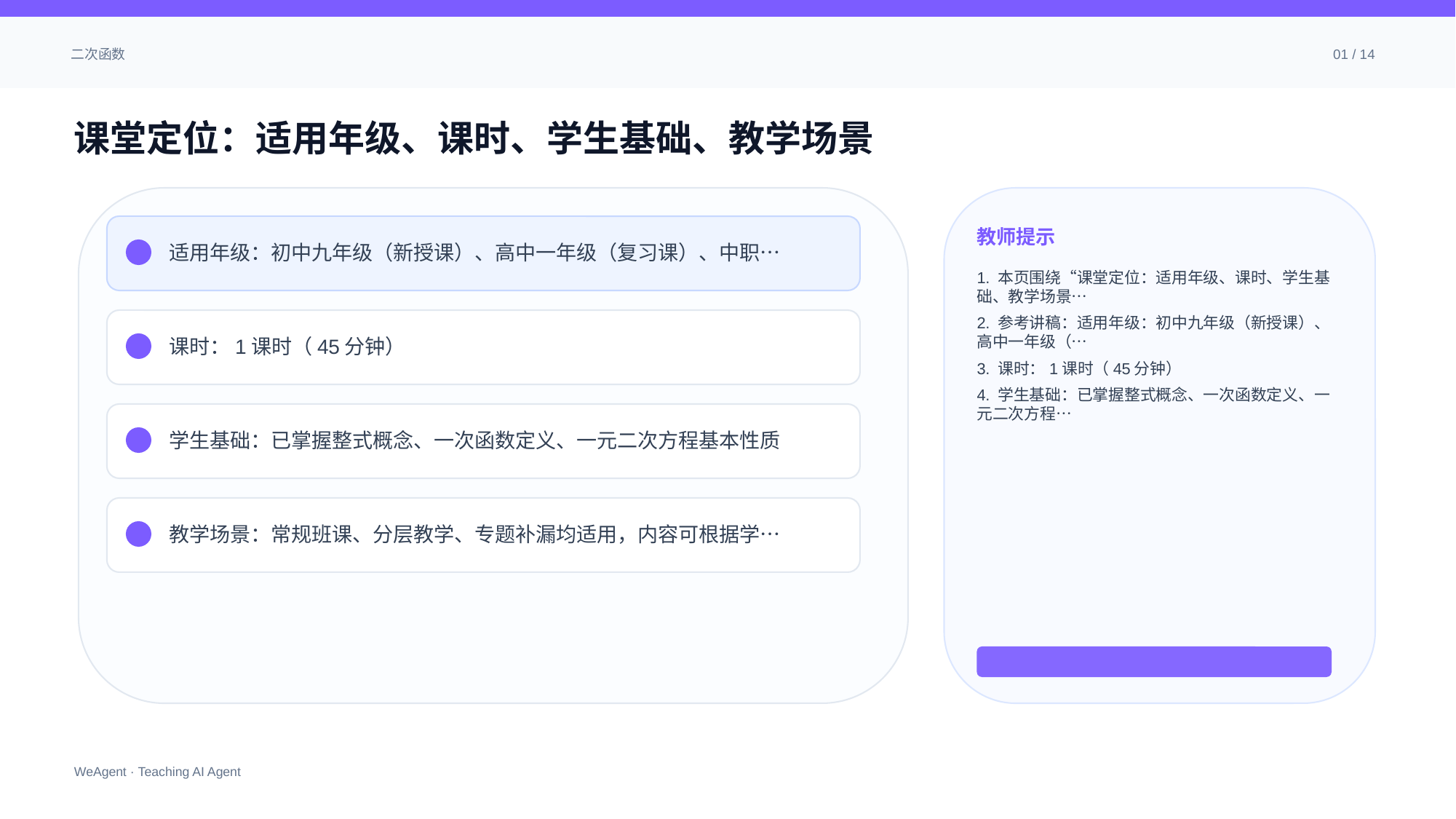

二次函数
01 / 14
课堂定位：适用年级、课时、学生基础、教学场景

教师提示
适用年级：初中九年级（新授课）、高中一年级（复习课）、中职…

1. 本页围绕“课堂定位：适用年级、课时、学生基础、教学场景…
2. 参考讲稿：适用年级：初中九年级（新授课）、高中一年级（…
3. 课时：1课时（45分钟）
4. 学生基础：已掌握整式概念、一次函数定义、一元二次方程…

课时：1课时（45分钟）

学生基础：已掌握整式概念、一次函数定义、一元二次方程基本性质

教学场景：常规班课、分层教学、专题补漏均适用，内容可根据学…

WeAgent · Teaching AI Agent